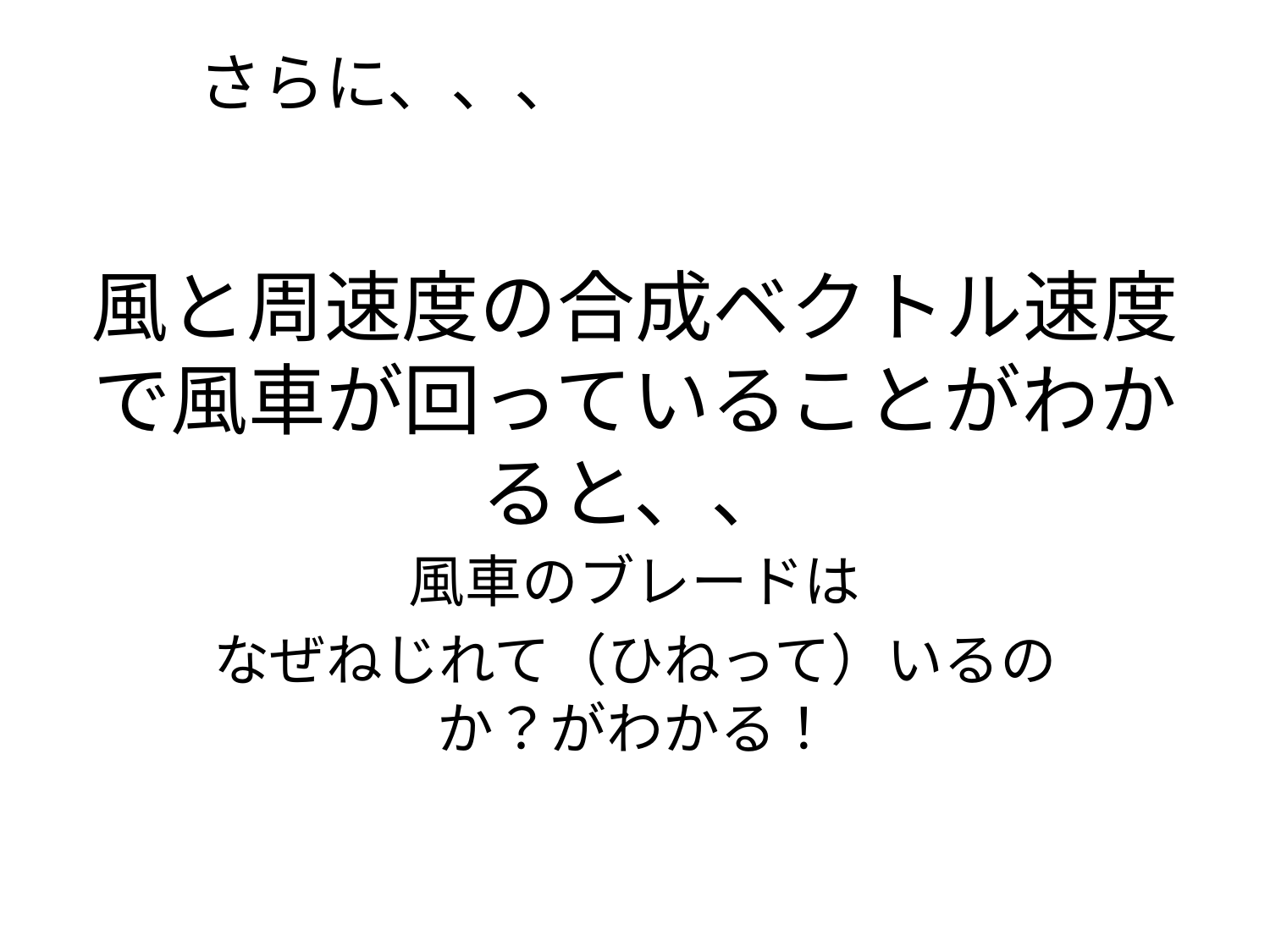

さらに、、、
# 風と周速度の合成ベクトル速度で風車が回っていることがわかると、、
風車のブレードは
なぜねじれて（ひねって）いるのか？がわかる！